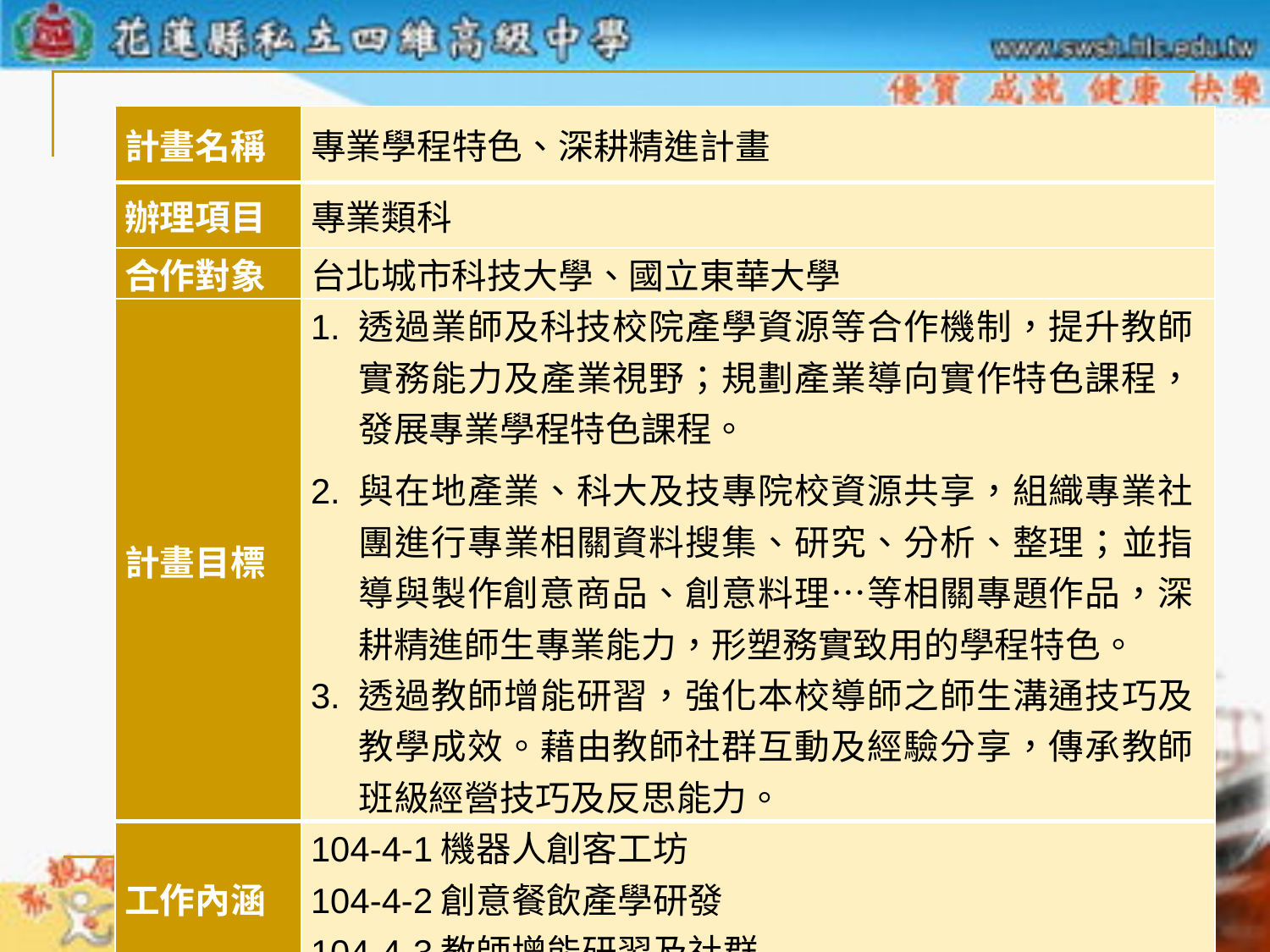

| 計畫名稱 | 專業學程特色、深耕精進計畫 |
| --- | --- |
| 辦理項目 | 專業類科 |
| 合作對象 | 台北城市科技大學、國立東華大學 |
| 計畫目標 | 透過業師及科技校院產學資源等合作機制，提升教師實務能力及產業視野；規劃產業導向實作特色課程，發展專業學程特色課程。 與在地產業、科大及技專院校資源共享，組織專業社團進行專業相關資料搜集、研究、分析、整理；並指導與製作創意商品、創意料理…等相關專題作品，深耕精進師生專業能力，形塑務實致用的學程特色。 透過教師增能研習，強化本校導師之師生溝通技巧及教學成效。藉由教師社群互動及經驗分享，傳承教師班級經營技巧及反思能力。 |
| 工作內涵 | 104-4-1機器人創客工坊 104-4-2創意餐飲產學研發 104-4-3教師增能研習及社群 |

P47